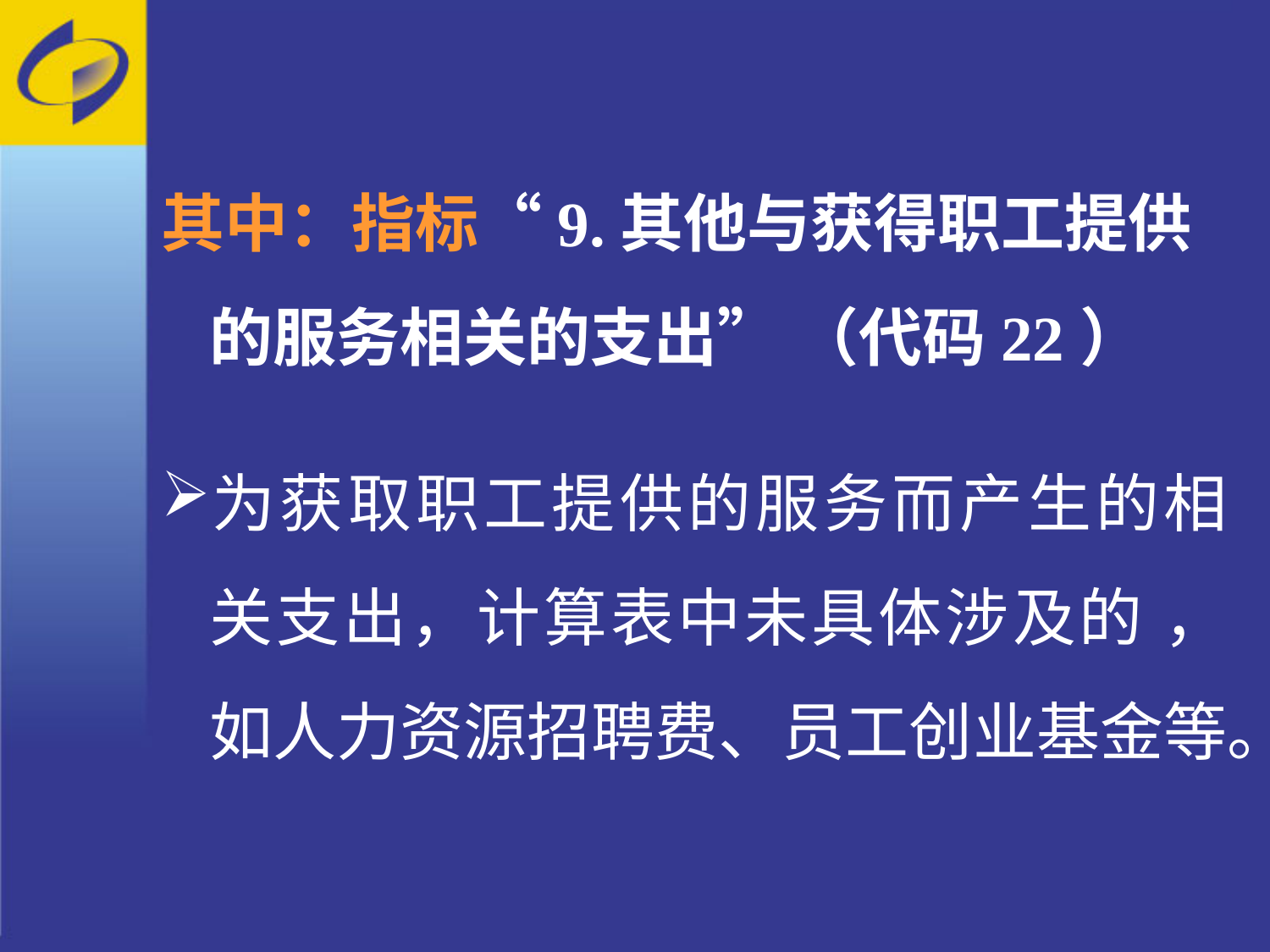

其中：指标“9.其他与获得职工提供的服务相关的支出” （代码22）

为获取职工提供的服务而产生的相关支出，计算表中未具体涉及的 ，如人力资源招聘费、员工创业基金等。